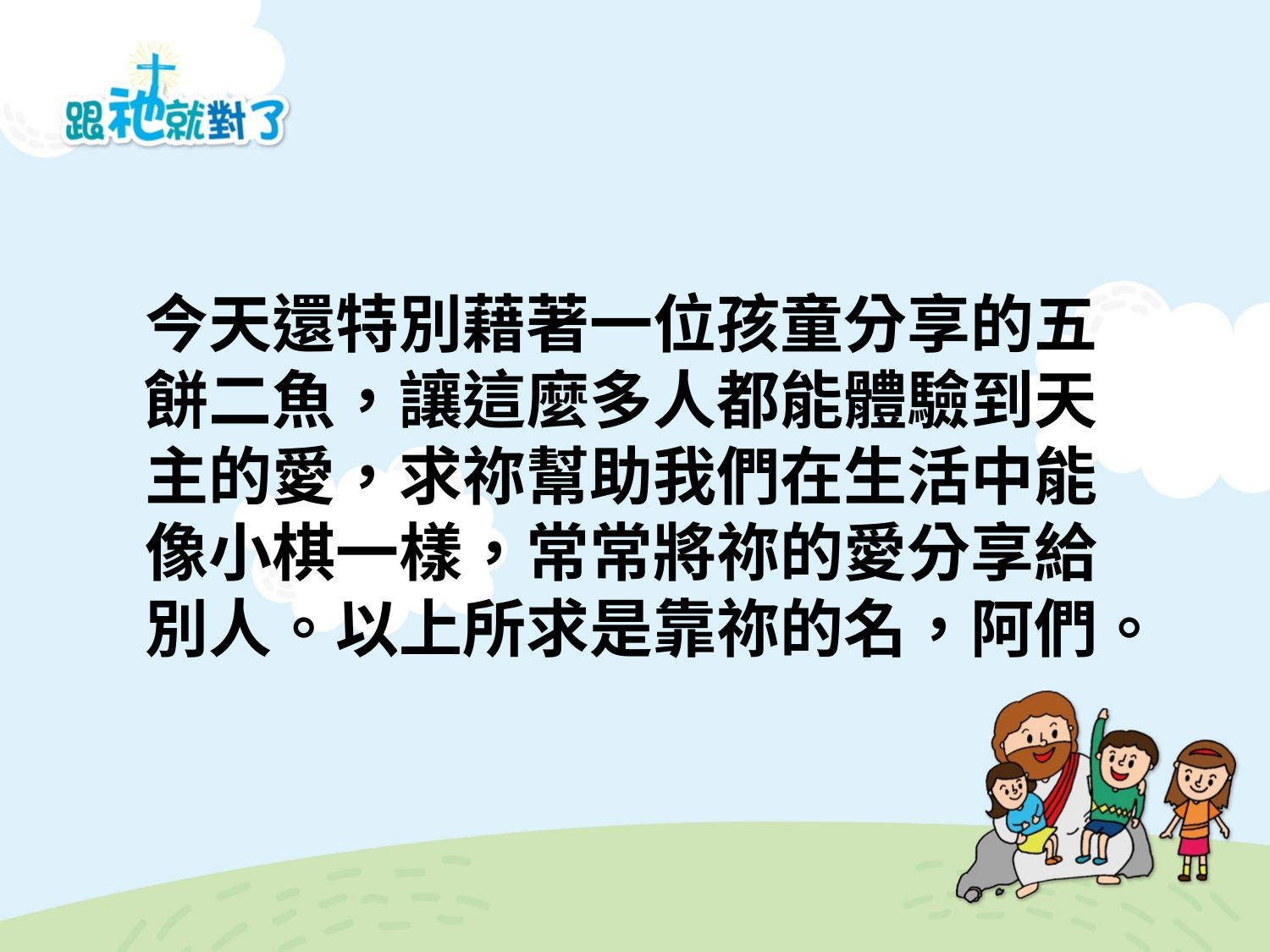

今天還特別藉著一位孩童分享的五餅二魚，讓這麼多人都能體驗到天主的愛，求祢幫助我們在生活中能像小棋一樣，常常將祢的愛分享給別人。以上所求是靠祢的名，阿們。